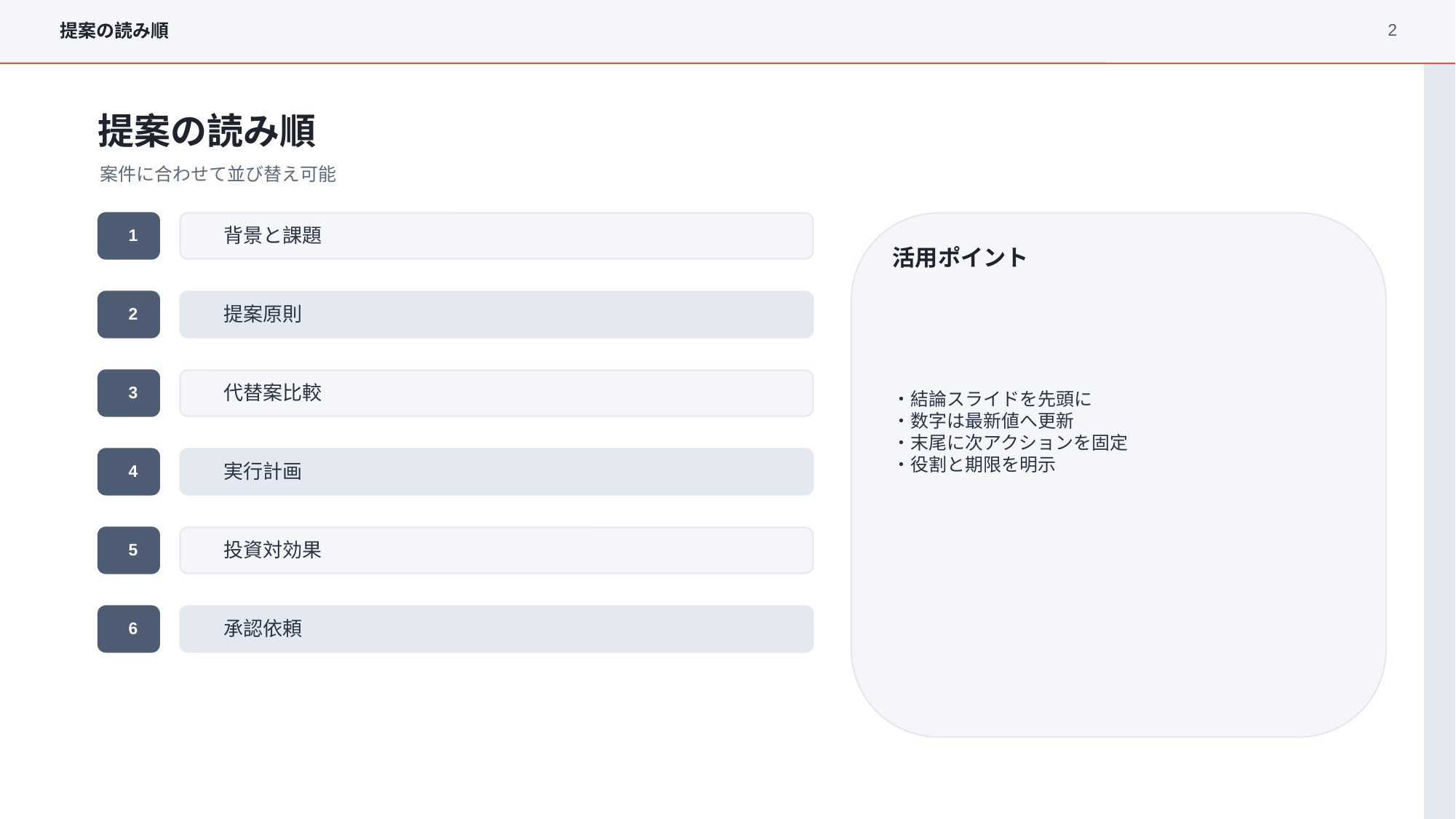

2
提案の読み順

提案の読み順
案件に合わせて並び替え可能

1
背景と課題
活用ポイント

・結論スライドを先頭に
・数字は最新値へ更新
・末尾に次アクションを固定
・役割と期限を明示
2
提案原則

3
代替案比較

4
実行計画

5
投資対効果

6
承認依頼